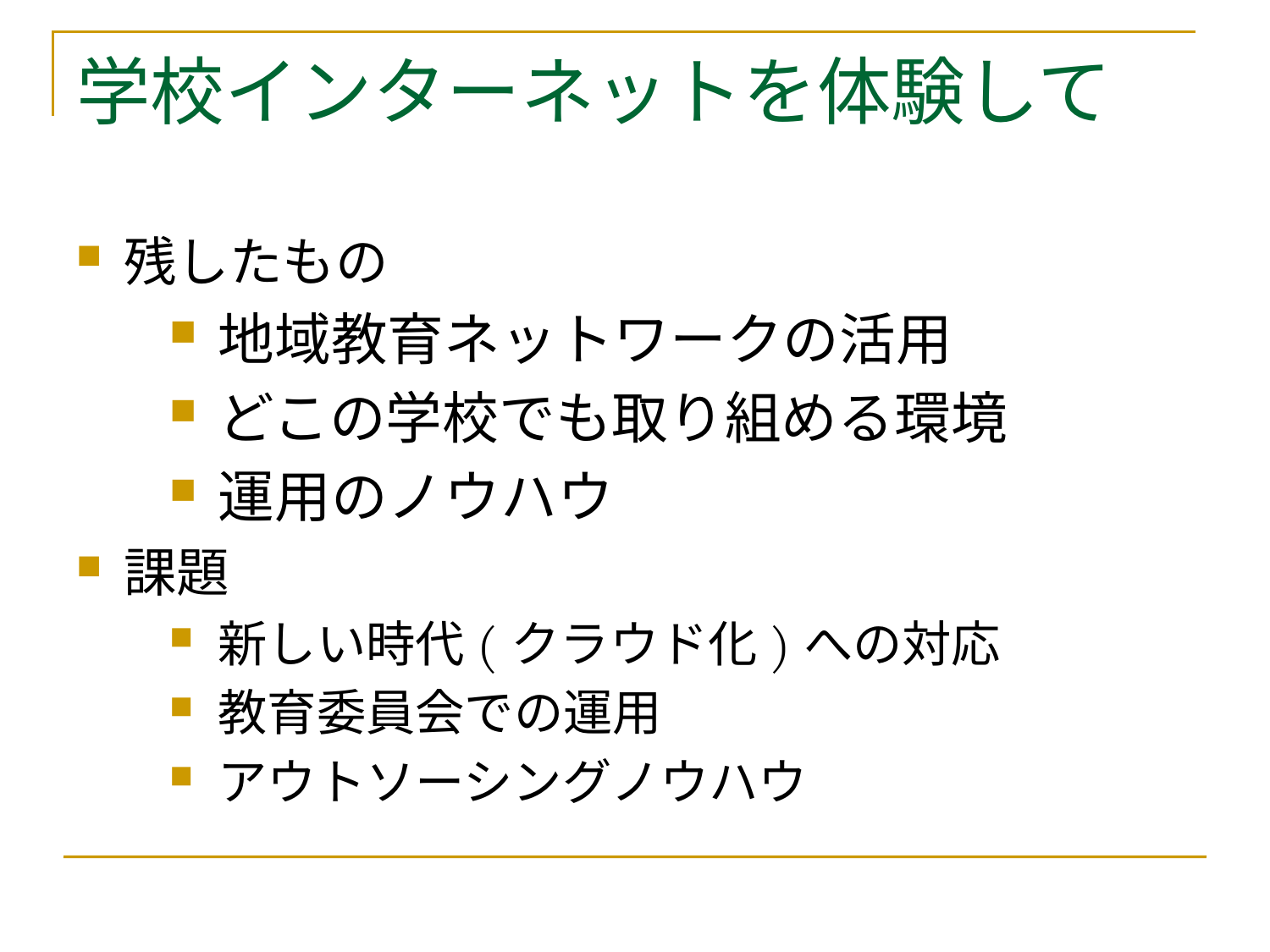

# 学校インターネットを体験して
残したもの
地域教育ネットワークの活用
どこの学校でも取り組める環境
運用のノウハウ
課題
新しい時代(クラウド化)への対応
教育委員会での運用
アウトソーシングノウハウ